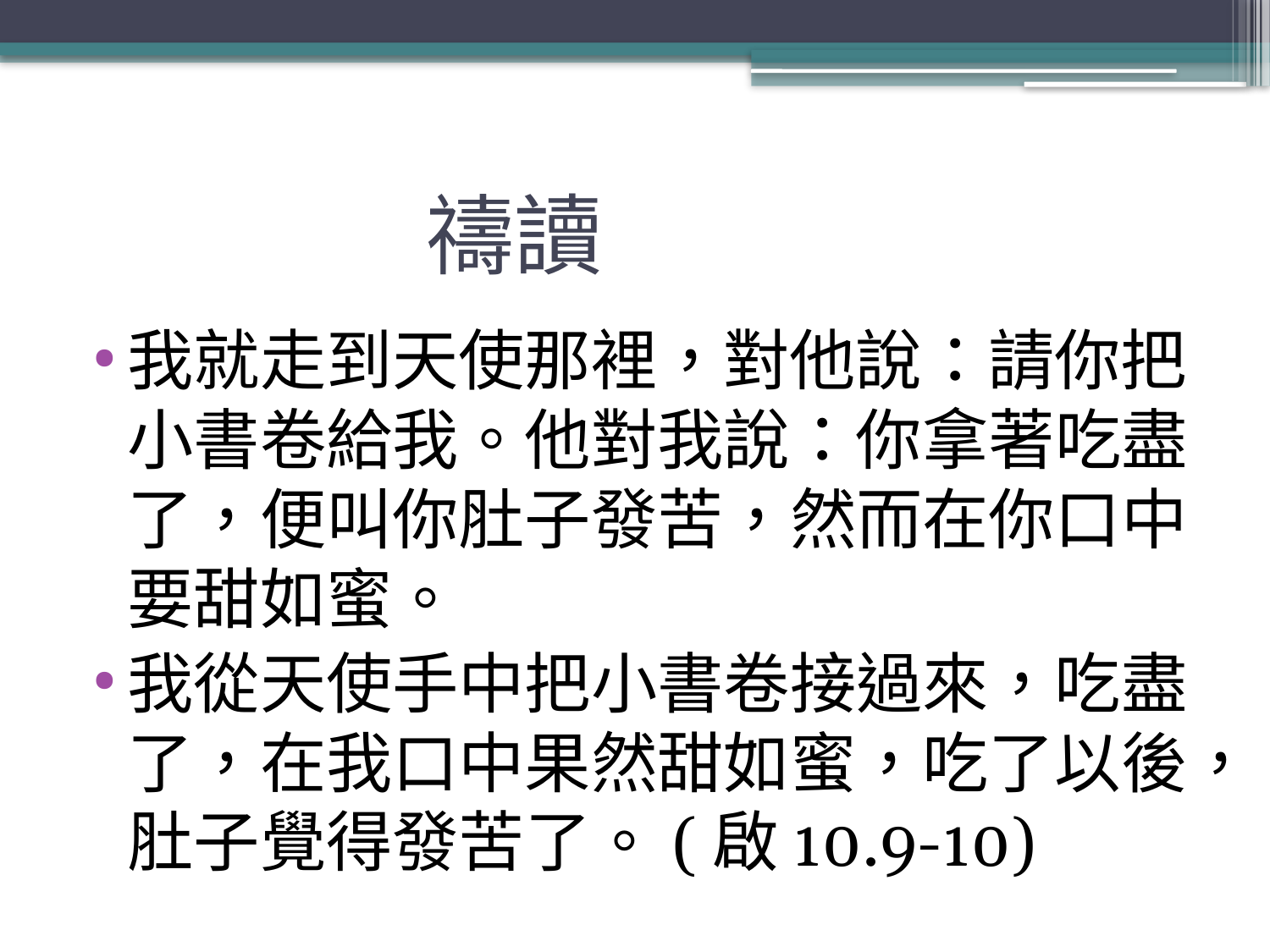

# 禱讀
我就走到天使那裡，對他說：請你把小書卷給我。他對我說：你拿著吃盡了，便叫你肚子發苦，然而在你口中要甜如蜜。
我從天使手中把小書卷接過來，吃盡了，在我口中果然甜如蜜，吃了以後，肚子覺得發苦了。(啟10.9-10)